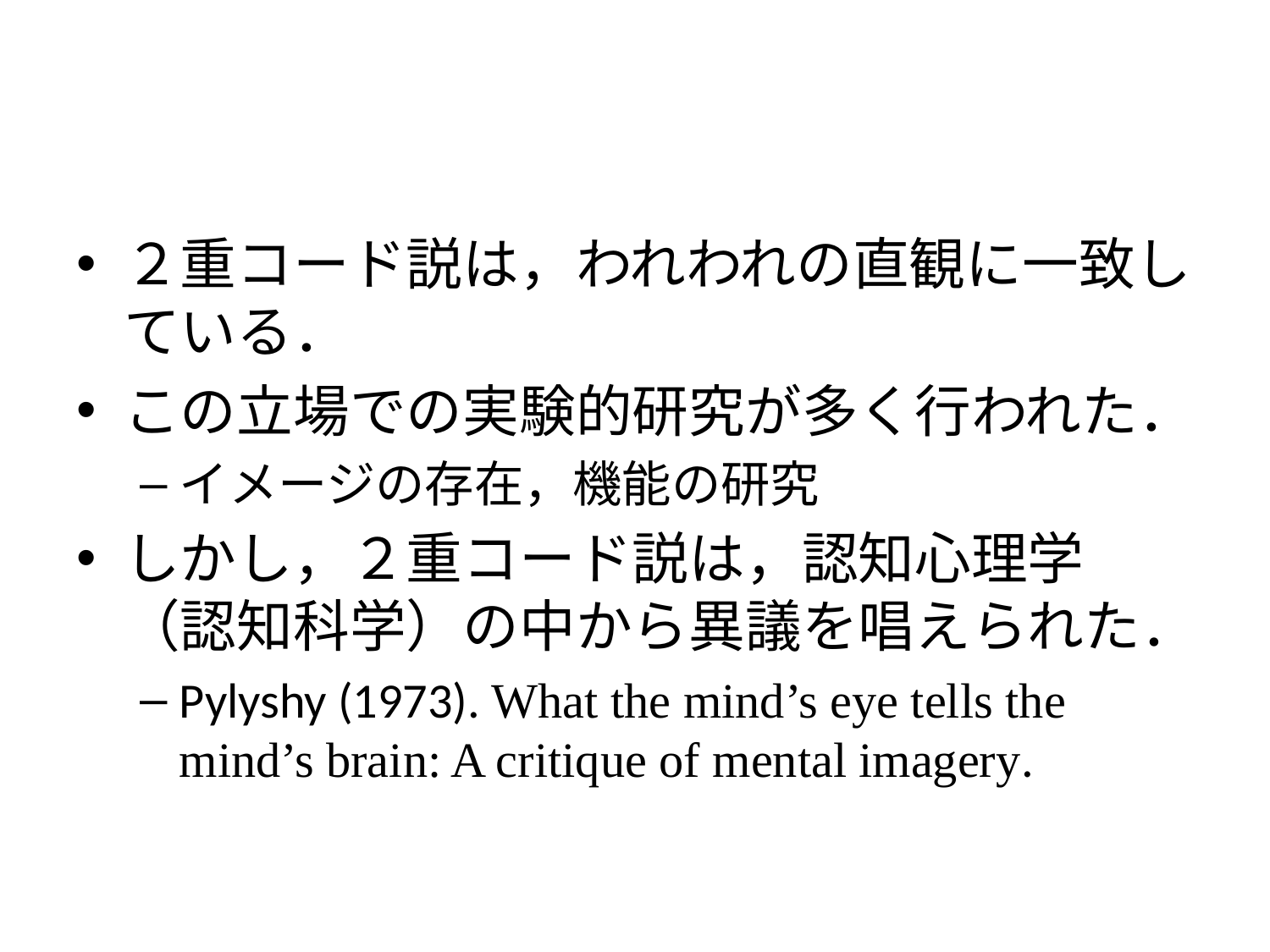

#
２重コード説は，われわれの直観に一致している．
この立場での実験的研究が多く行われた．
イメージの存在，機能の研究
しかし，２重コード説は，認知心理学（認知科学）の中から異議を唱えられた．
Pylyshy (1973). What the mind’s eye tells the mind’s brain: A critique of mental imagery.